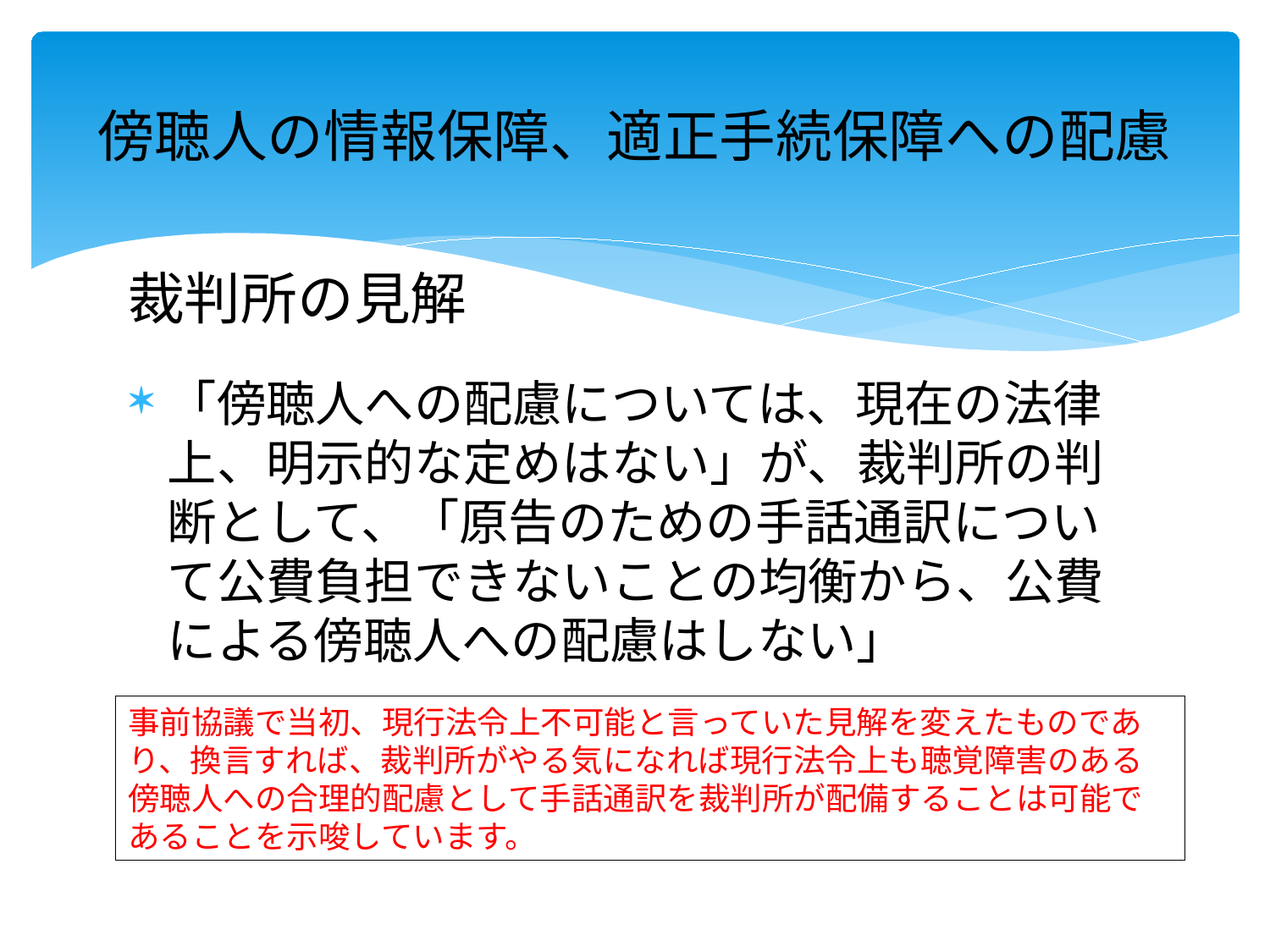

# 傍聴人の情報保障、適正手続保障への配慮
裁判所の見解
「傍聴人への配慮については、現在の法律上、明示的な定めはない」が、裁判所の判断として、「原告のための手話通訳について公費負担できないことの均衡から、公費による傍聴人への配慮はしない」

事前協議で当初、現行法令上不可能と言っていた見解を変えたものであり、換言すれば、裁判所がやる気になれば現行法令上も聴覚障害のある傍聴人への合理的配慮として手話通訳を裁判所が配備することは可能であることを示唆しています。